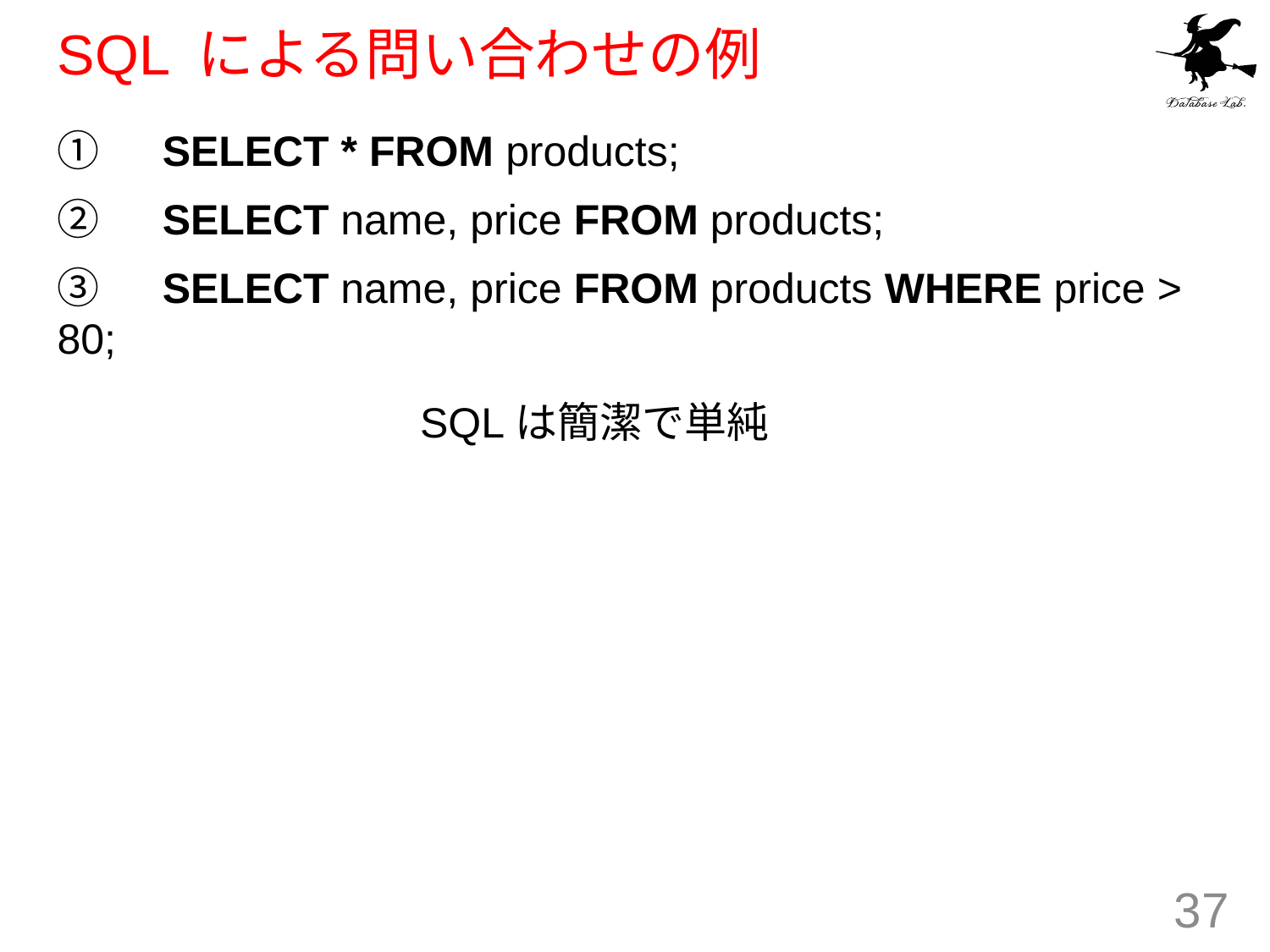

# SQL による問い合わせの例
①　SELECT * FROM products;
②　SELECT name, price FROM products;
③　SELECT name, price FROM products WHERE price > 80;
SQLは簡潔で単純
37